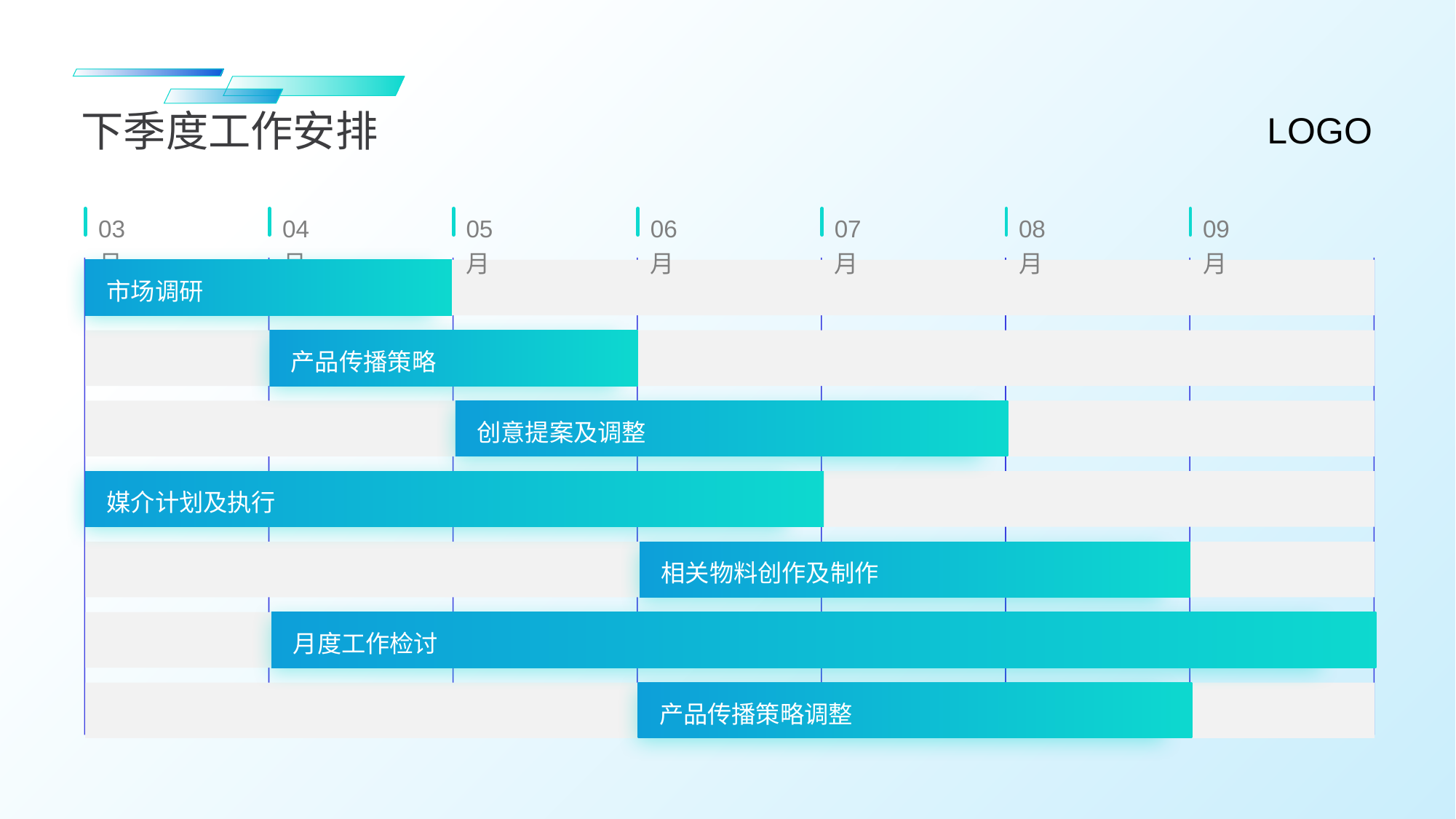

下季度工作安排
03月
04月
05月
06月
07月
08月
09月

市场调研
产品传播策略
创意提案及调整
媒介计划及执行
相关物料创作及制作
月度工作检讨
产品传播策略调整